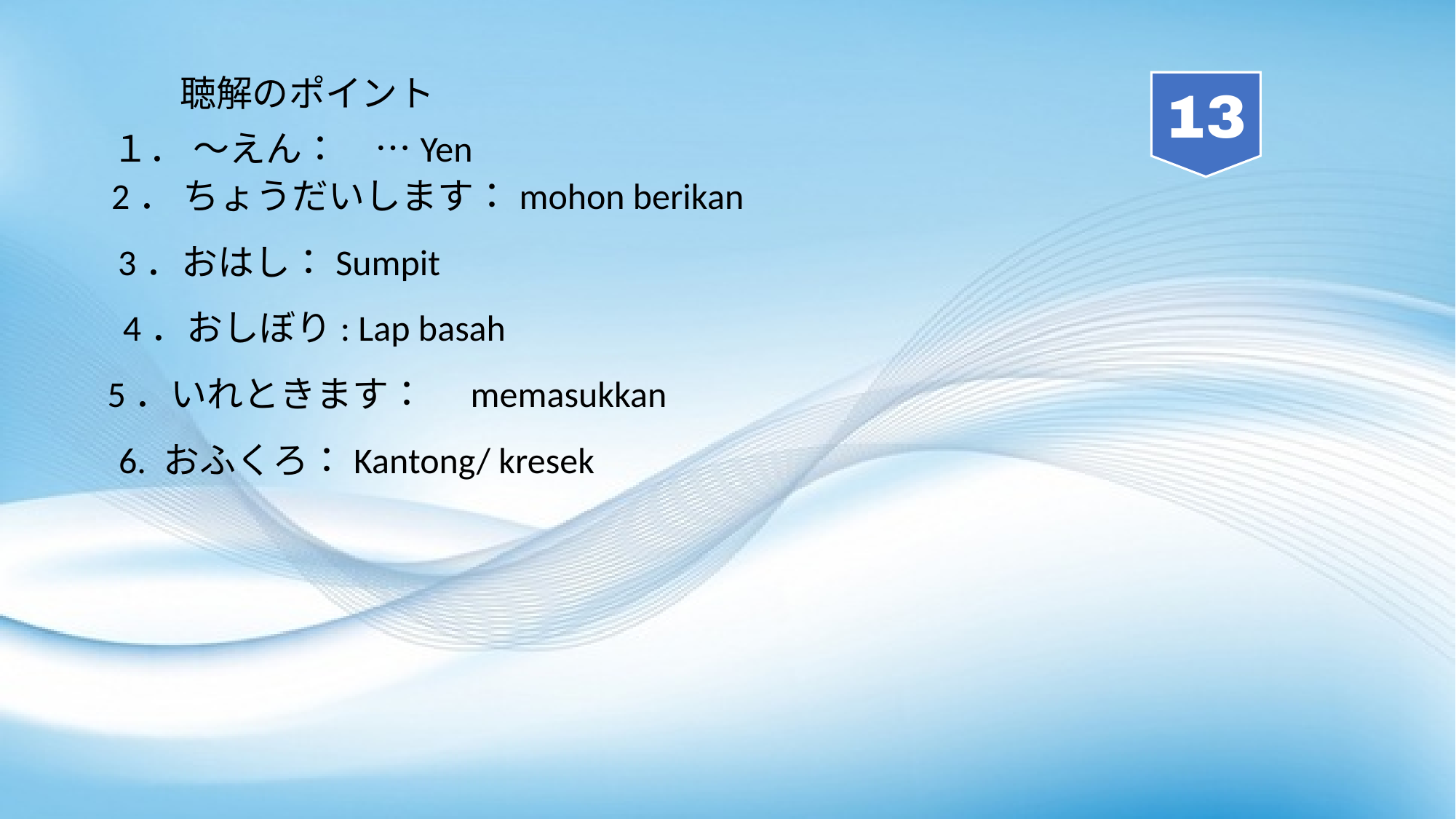

聴解のポイント
13
　１． ～えん：　…Yen
　2． ちょうだいします：mohon berikan
3．おはし：Sumpit
4．おしぼり: Lap basah
5．いれときます：　memasukkan
6. おふくろ：Kantong/ kresek